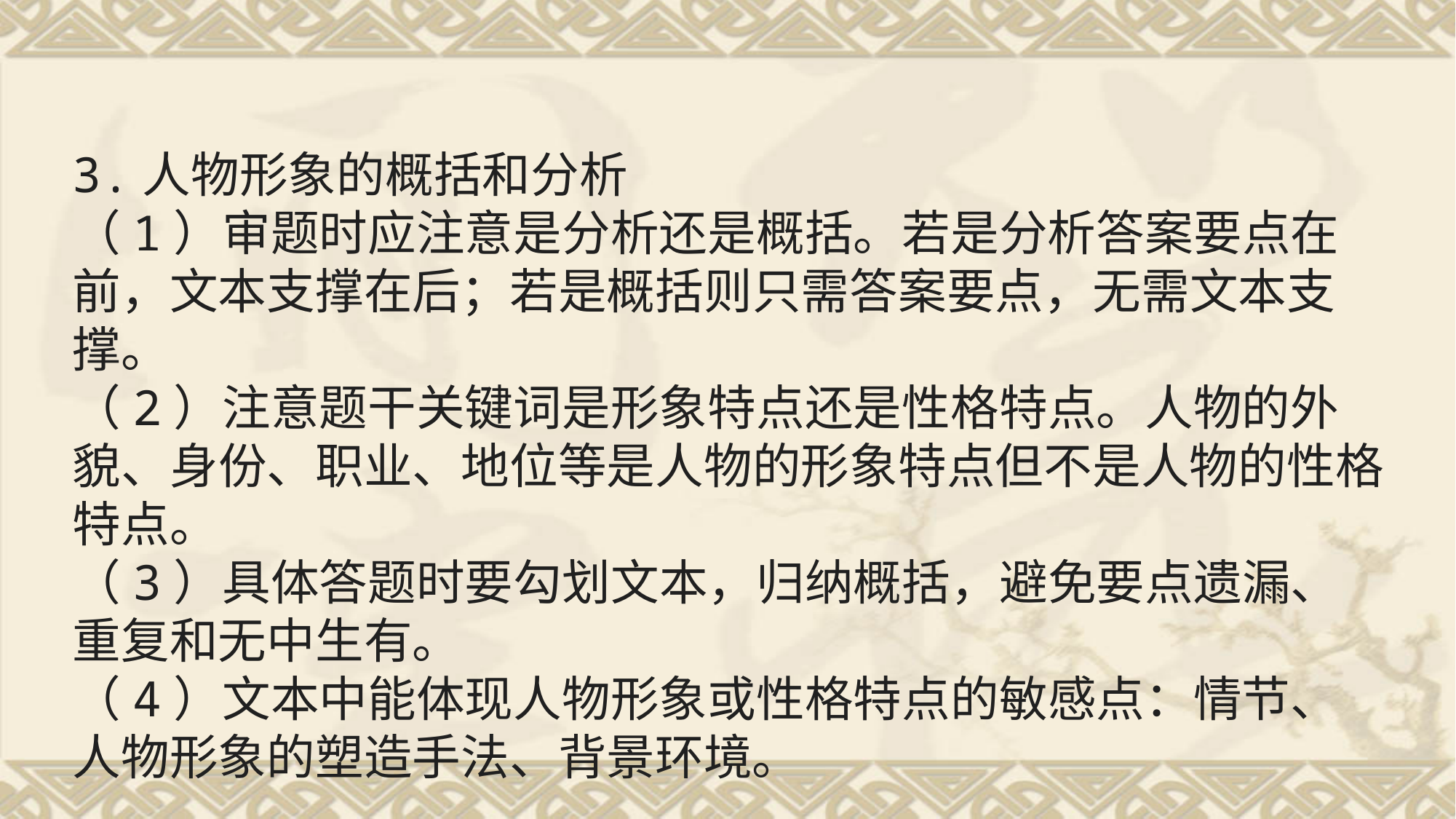

3.人物形象的概括和分析
（1）审题时应注意是分析还是概括。若是分析答案要点在前，文本支撑在后；若是概括则只需答案要点，无需文本支撑。
（2）注意题干关键词是形象特点还是性格特点。人物的外貌、身份、职业、地位等是人物的形象特点但不是人物的性格特点。
（3）具体答题时要勾划文本，归纳概括，避免要点遗漏、重复和无中生有。
（4）文本中能体现人物形象或性格特点的敏感点：情节、人物形象的塑造手法、背景环境。